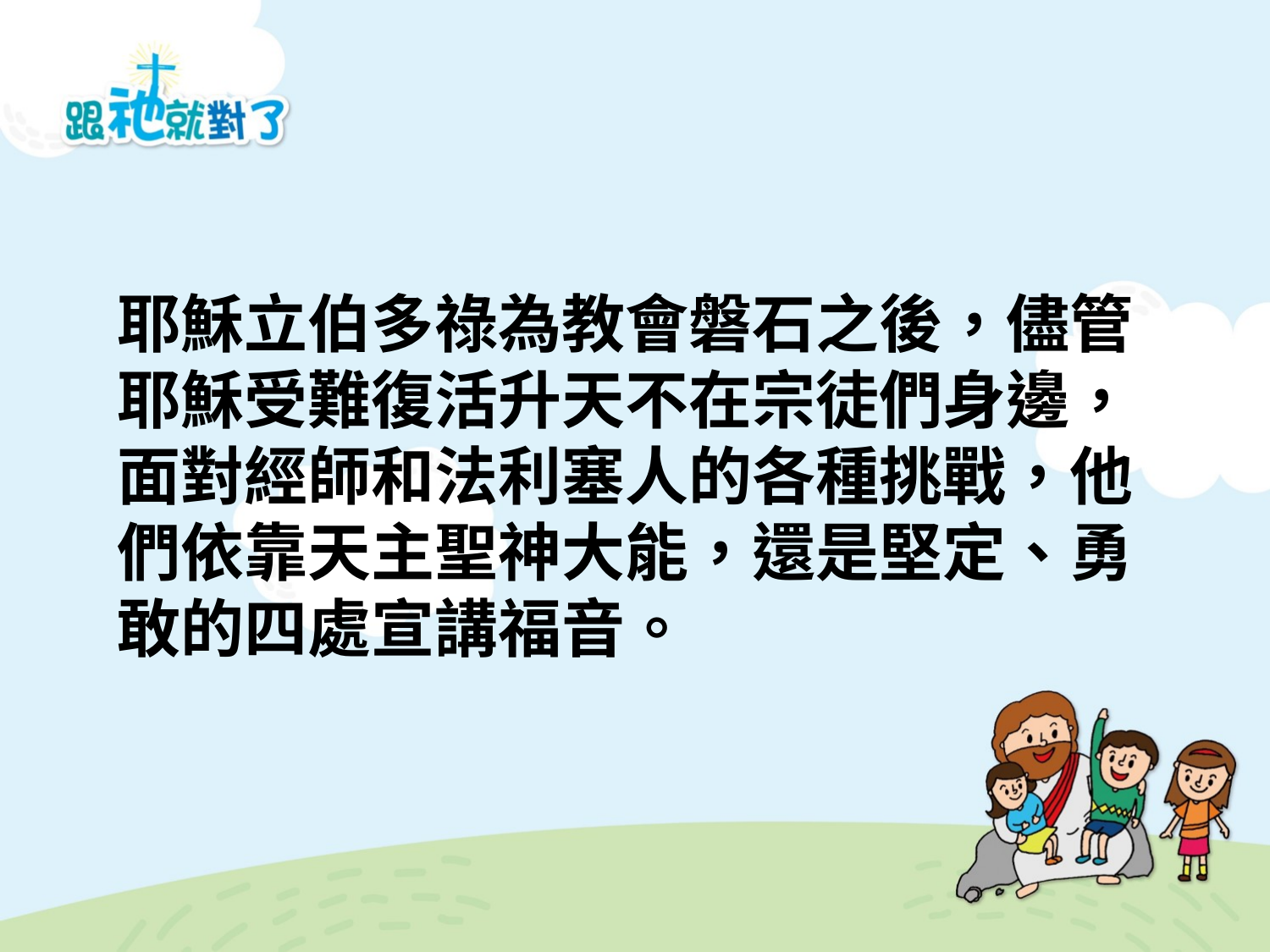

耶穌立伯多祿為教會磐石之後，儘管耶穌受難復活升天不在宗徒們身邊，面對經師和法利塞人的各種挑戰，他們依靠天主聖神大能，還是堅定、勇敢的四處宣講福音。